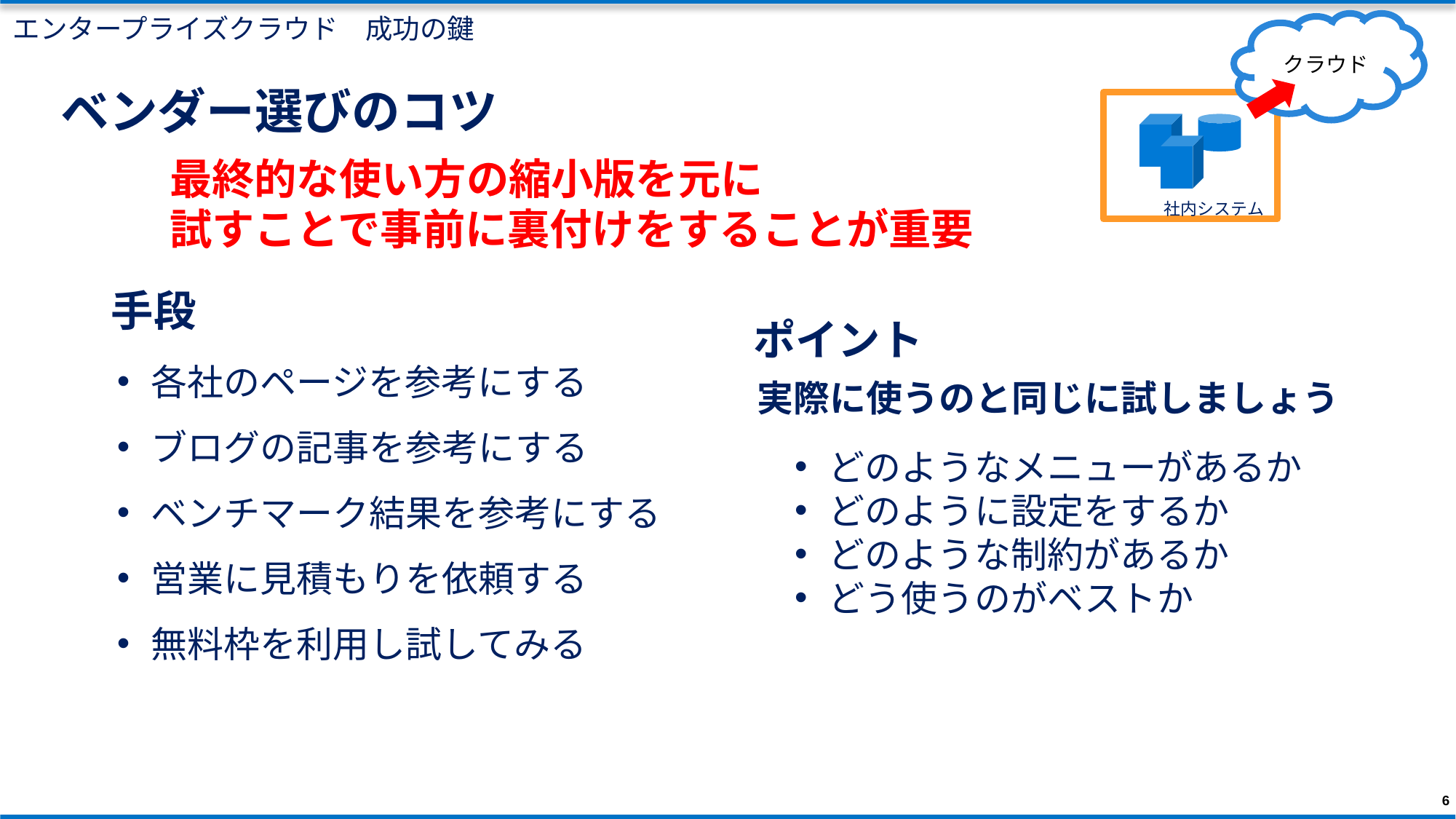

エンタープライズクラウド　成功の鍵
クラウド

社内システム
ベンダー選びのコツ
最終的な使い方の縮小版を元に
試すことで事前に裏付けをすることが重要
手段
各社のページを参考にする
ブログの記事を参考にする
ベンチマーク結果を参考にする
営業に見積もりを依頼する
無料枠を利用し試してみる
ポイント
実際に使うのと同じに試しましょう
どのようなメニューがあるか
どのように設定をするか
どのような制約があるか
どう使うのがベストか